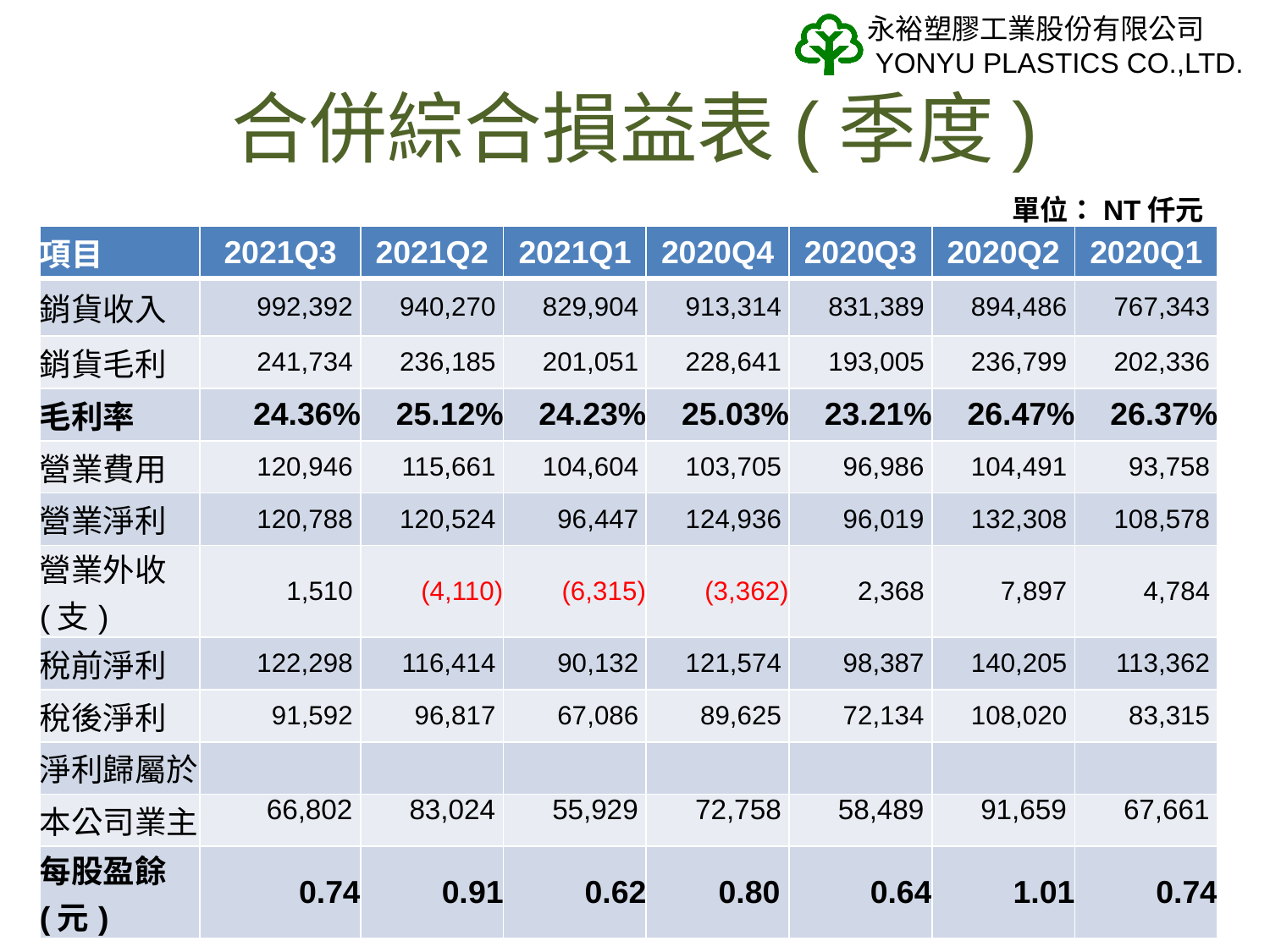

# 合併綜合損益表(季度)
單位：NT仟元
| 項目 | 2021Q3 | 2021Q2 | 2021Q1 | 2020Q4 | 2020Q3 | 2020Q2 | 2020Q1 |
| --- | --- | --- | --- | --- | --- | --- | --- |
| 銷貨收入 | 992,392 | 940,270 | 829,904 | 913,314 | 831,389 | 894,486 | 767,343 |
| 銷貨毛利 | 241,734 | 236,185 | 201,051 | 228,641 | 193,005 | 236,799 | 202,336 |
| 毛利率 | 24.36% | 25.12% | 24.23% | 25.03% | 23.21% | 26.47% | 26.37% |
| 營業費用 | 120,946 | 115,661 | 104,604 | 103,705 | 96,986 | 104,491 | 93,758 |
| 營業淨利 | 120,788 | 120,524 | 96,447 | 124,936 | 96,019 | 132,308 | 108,578 |
| 營業外收(支) | 1,510 | (4,110) | (6,315) | (3,362) | 2,368 | 7,897 | 4,784 |
| 稅前淨利 | 122,298 | 116,414 | 90,132 | 121,574 | 98,387 | 140,205 | 113,362 |
| 稅後淨利 | 91,592 | 96,817 | 67,086 | 89,625 | 72,134 | 108,020 | 83,315 |
| 淨利歸屬於： |  |  |  |  |  |  |  |
| 本公司業主 | 66,802 | 83,024 | 55,929 | 72,758 | 58,489 | 91,659 | 67,661 |
| 每股盈餘(元) | 0.74 | 0.91 | 0.62 | 0.80 | 0.64 | 1.01 | 0.74 |
11